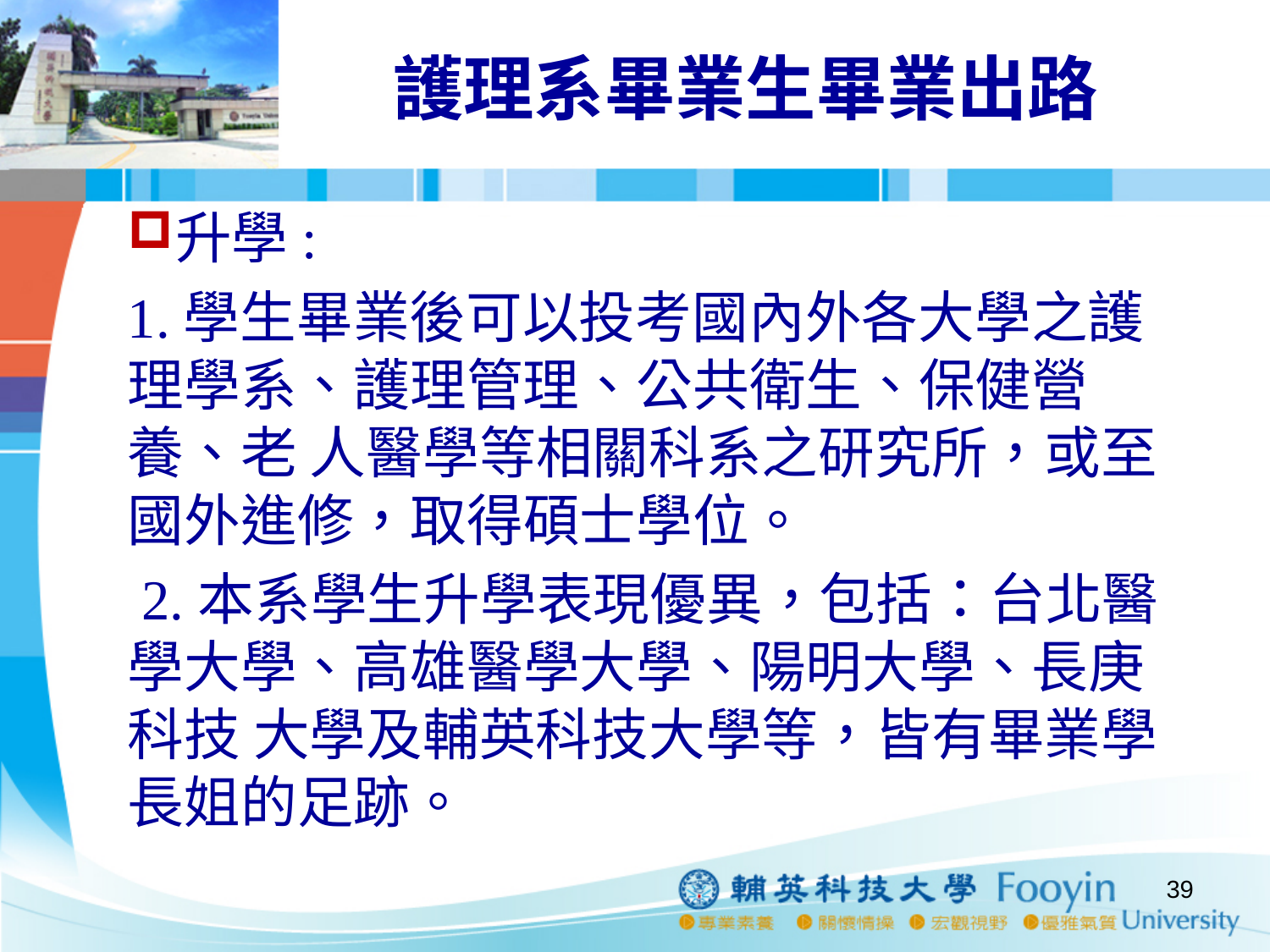

# 護理系畢業生畢業出路
升學:
1.學生畢業後可以投考國內外各大學之護理學系、護理管理、公共衛生、保健營養、老 人醫學等相關科系之研究所，或至國外進修，取得碩士學位。
 2.本系學生升學表現優異，包括：台北醫學大學、高雄醫學大學、陽明大學、長庚科技 大學及輔英科技大學等，皆有畢業學長姐的足跡。

39